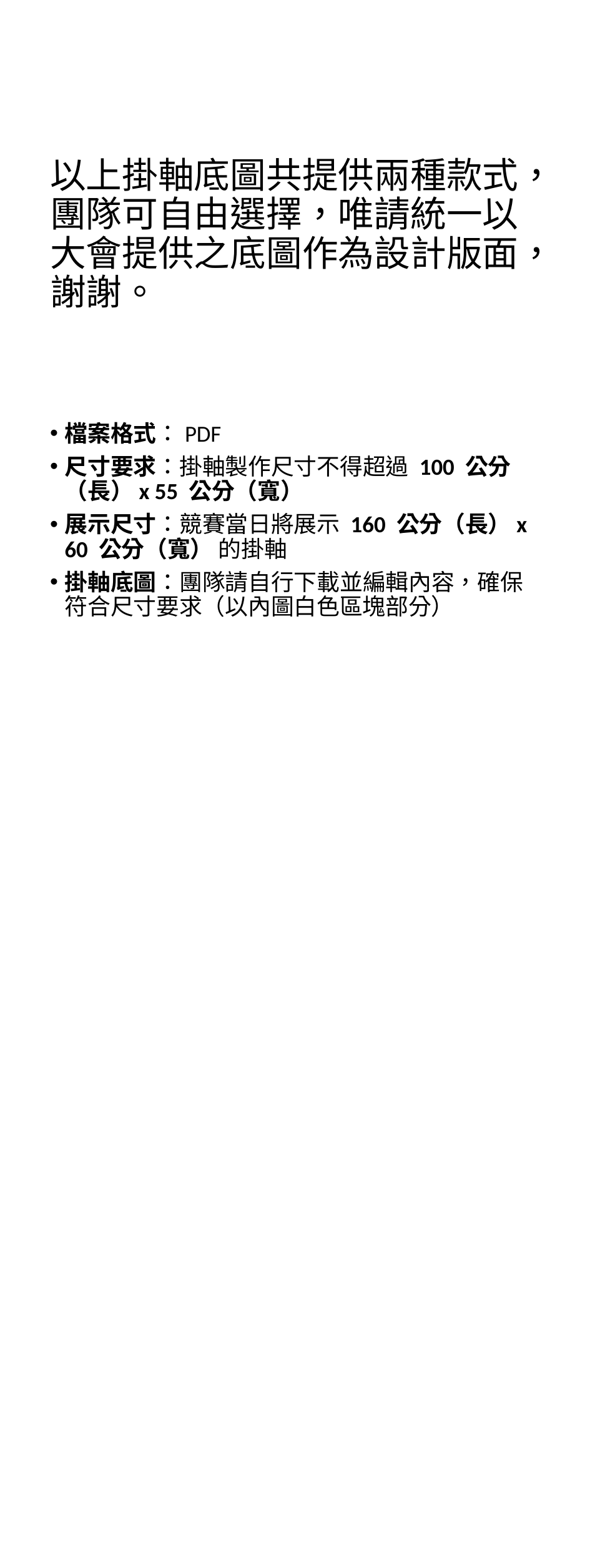

# 以上掛軸底圖共提供兩種款式，團隊可自由選擇，唯請統一以大會提供之底圖作為設計版面，謝謝。
檔案格式：PDF
尺寸要求：掛軸製作尺寸不得超過 100 公分（長）x 55 公分（寬）
展示尺寸：競賽當日將展示 160 公分（長）x 60 公分（寬） 的掛軸
掛軸底圖：團隊請自行下載並編輯內容，確保符合尺寸要求（以內圖白色區塊部分）